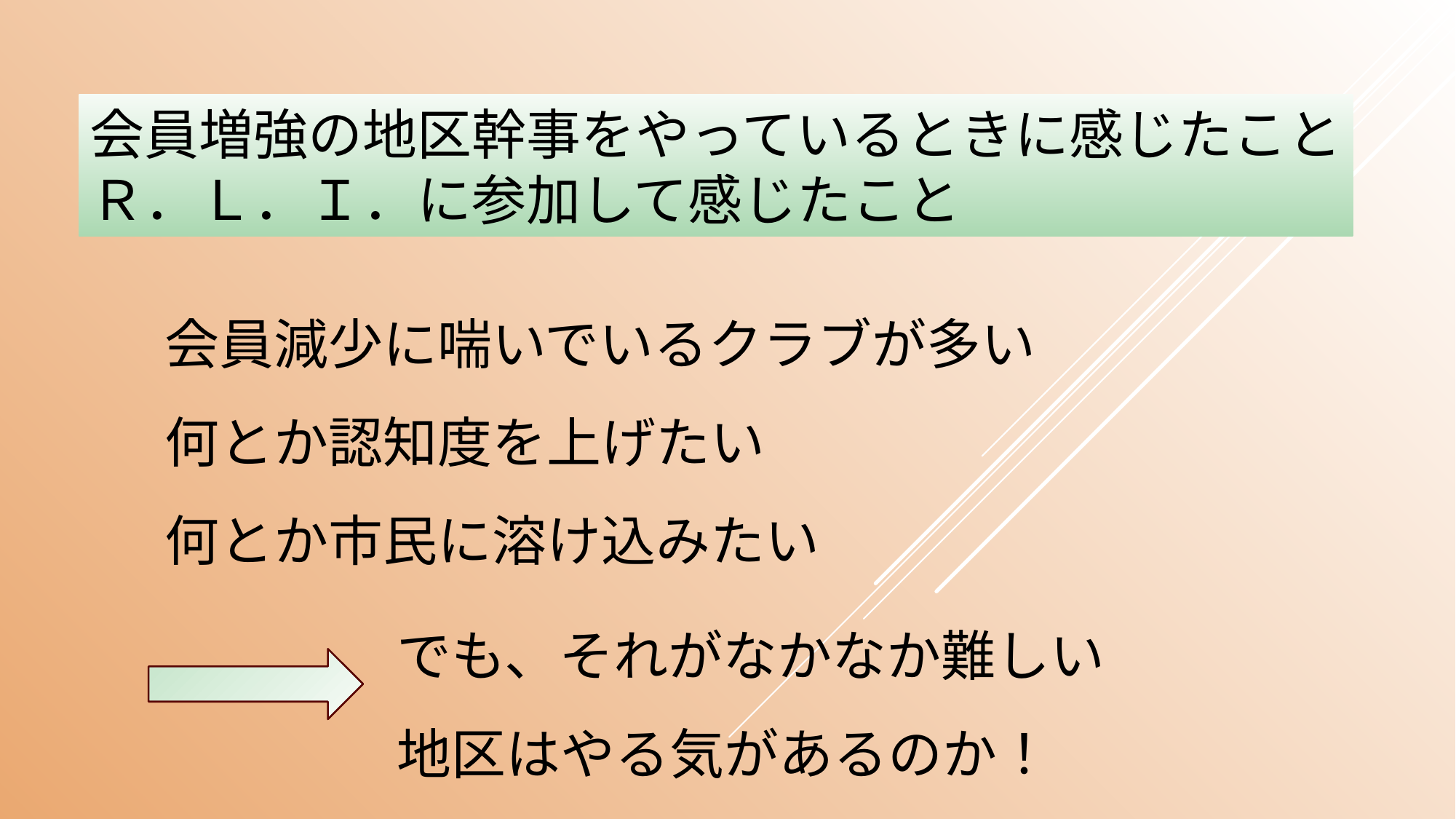

会員増強の地区幹事をやっているときに感じたこと
Ｒ．Ｌ．Ｉ．に参加して感じたこと
会員減少に喘いでいるクラブが多い
何とか認知度を上げたい
何とか市民に溶け込みたい
でも、それがなかなか難しい
地区はやる気があるのか！